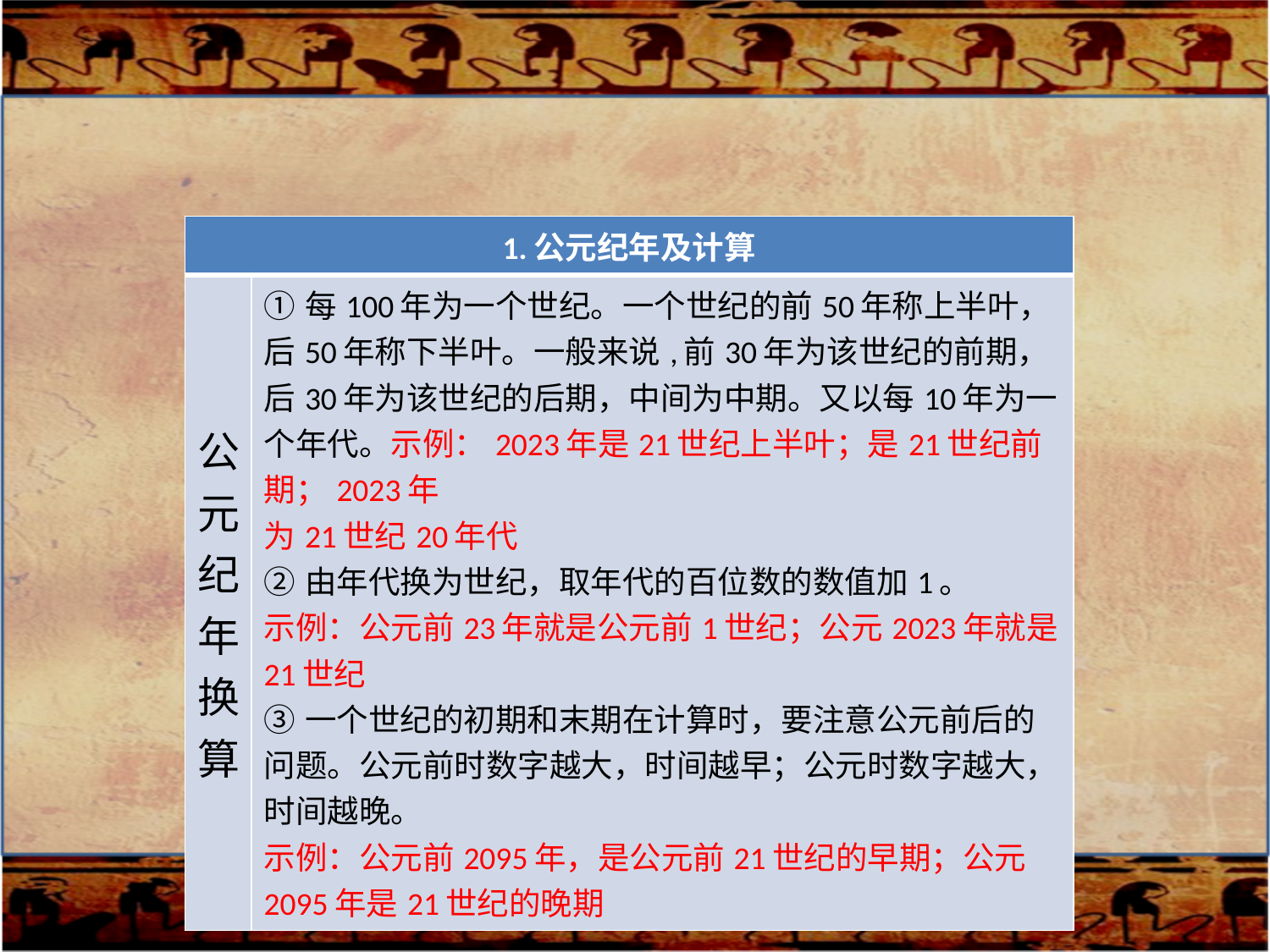

| 1.公元纪年及计算 |  |
| --- | --- |
| 公元纪年换算 | ①每100年为一个世纪。一个世纪的前50年称上半叶，后50年称下半叶。一般来说,前30年为该世纪的前期，后30年为该世纪的后期，中间为中期。又以每10年为一个年代。示例：2023年是21世纪上半叶；是21世纪前期；2023年 为21世纪20年代 ②由年代换为世纪，取年代的百位数的数值加1。 示例：公元前23年就是公元前1世纪；公元2023年就是21世纪 ③一个世纪的初期和末期在计算时，要注意公元前后的问题。公元前时数字越大，时间越早；公元时数字越大，时间越晚。 示例：公元前2095年，是公元前21世纪的早期；公元2095年是21世纪的晚期 |